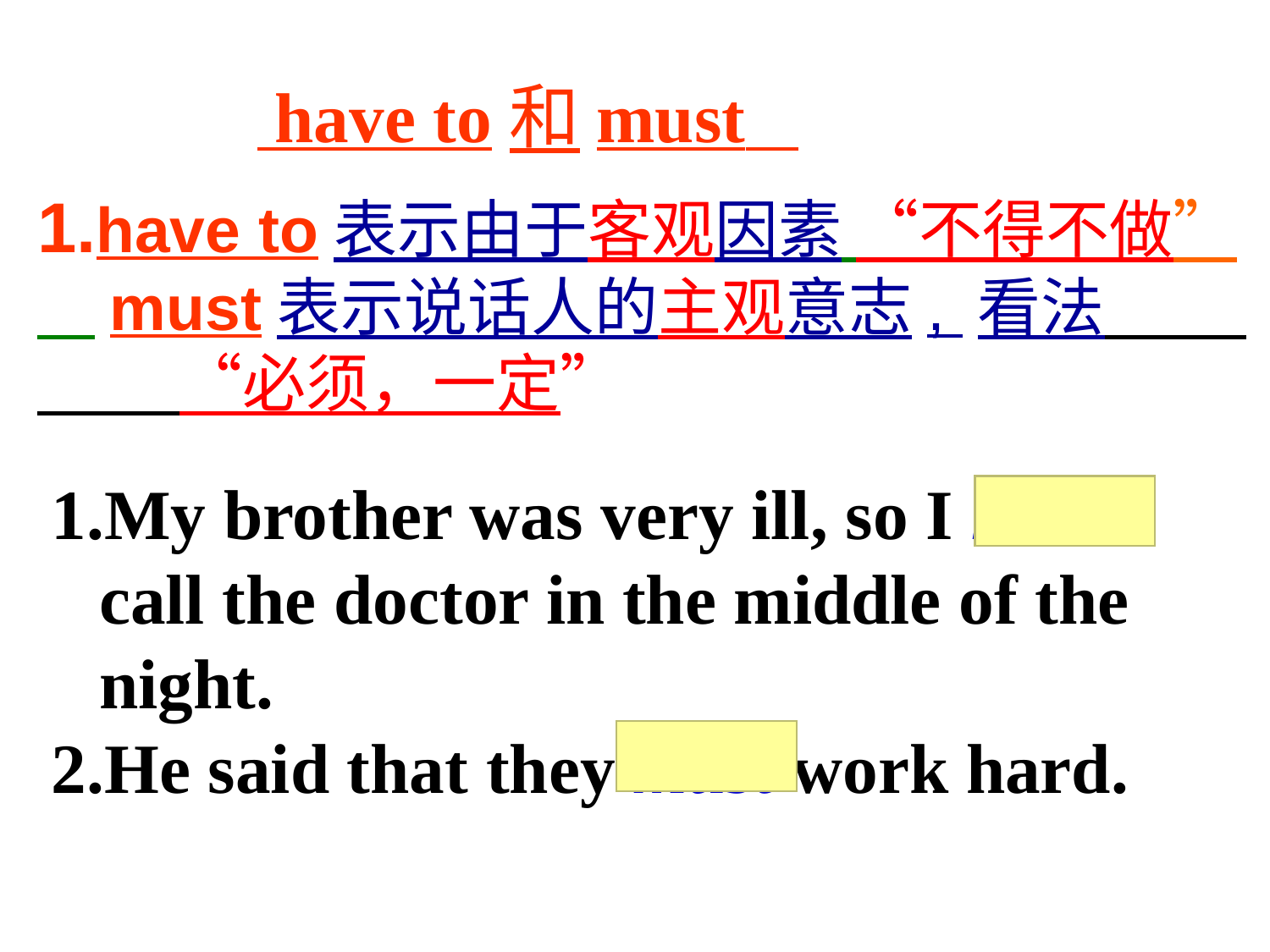

have to和must
1.have to表示由于客观因素 “不得不做”
    must表示说话人的主观意志, 看法                     “必须，一定”

My brother was very ill, so I had to call the doctor in the middle of the night.
He said that they must work hard.